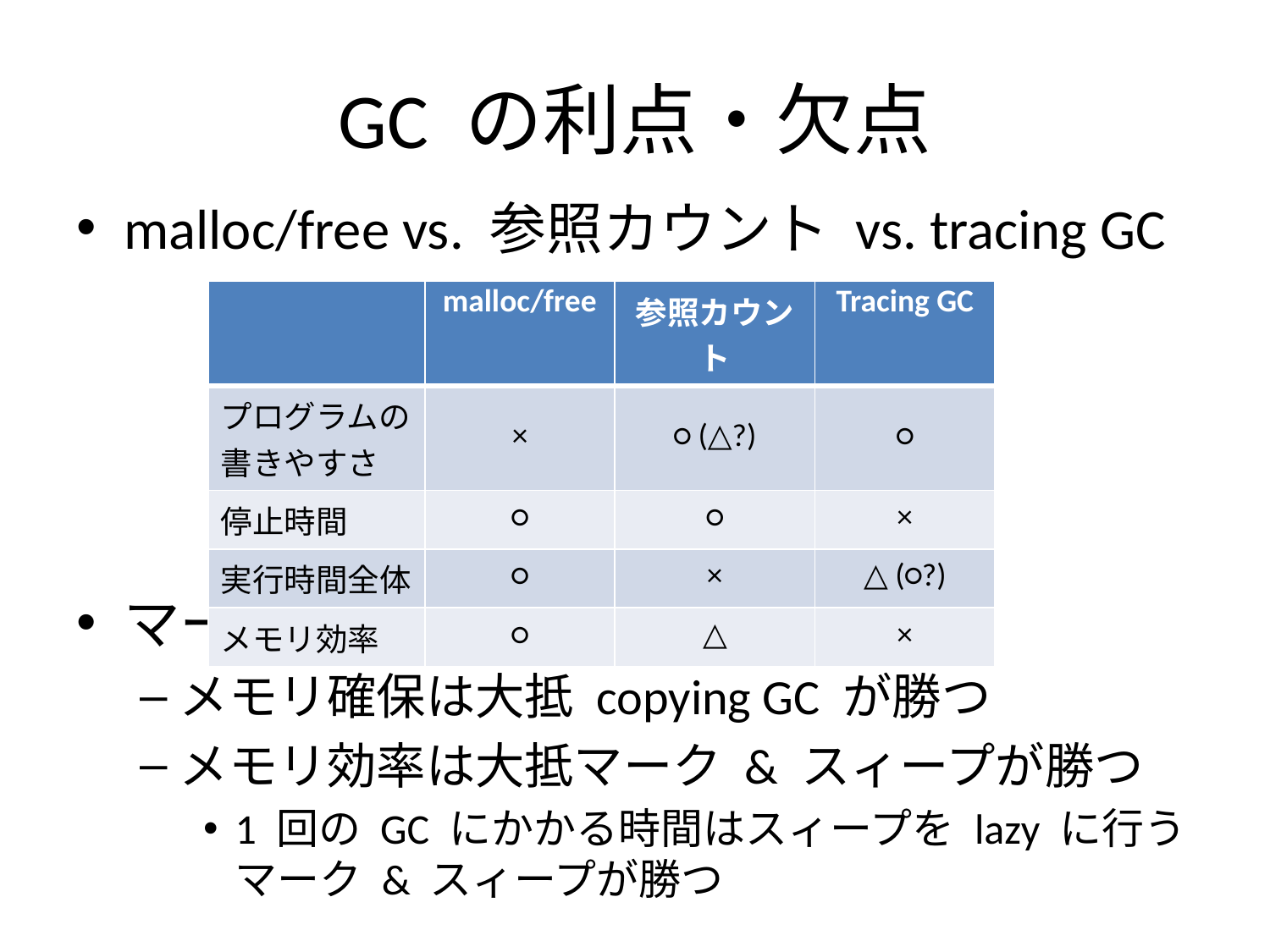

# GC の利点・欠点
malloc/free vs. 参照カウント vs. tracing GC

マーク & スィープ vs. copying
メモリ確保は大抵 copying GC が勝つ
メモリ効率は大抵マーク & スィープが勝つ
1 回の GC にかかる時間はスィープを lazy に行う
マーク & スィープが勝つ
|  | malloc/free | 参照カウント | Tracing GC |
| --- | --- | --- | --- |
| プログラムの書きやすさ | × | ○ (△?) | ○ |
| 停止時間 | ○ | ○ | × |
| 実行時間全体 | ○ | × | △ (○?) |
| メモリ効率 | ○ | △ | × |